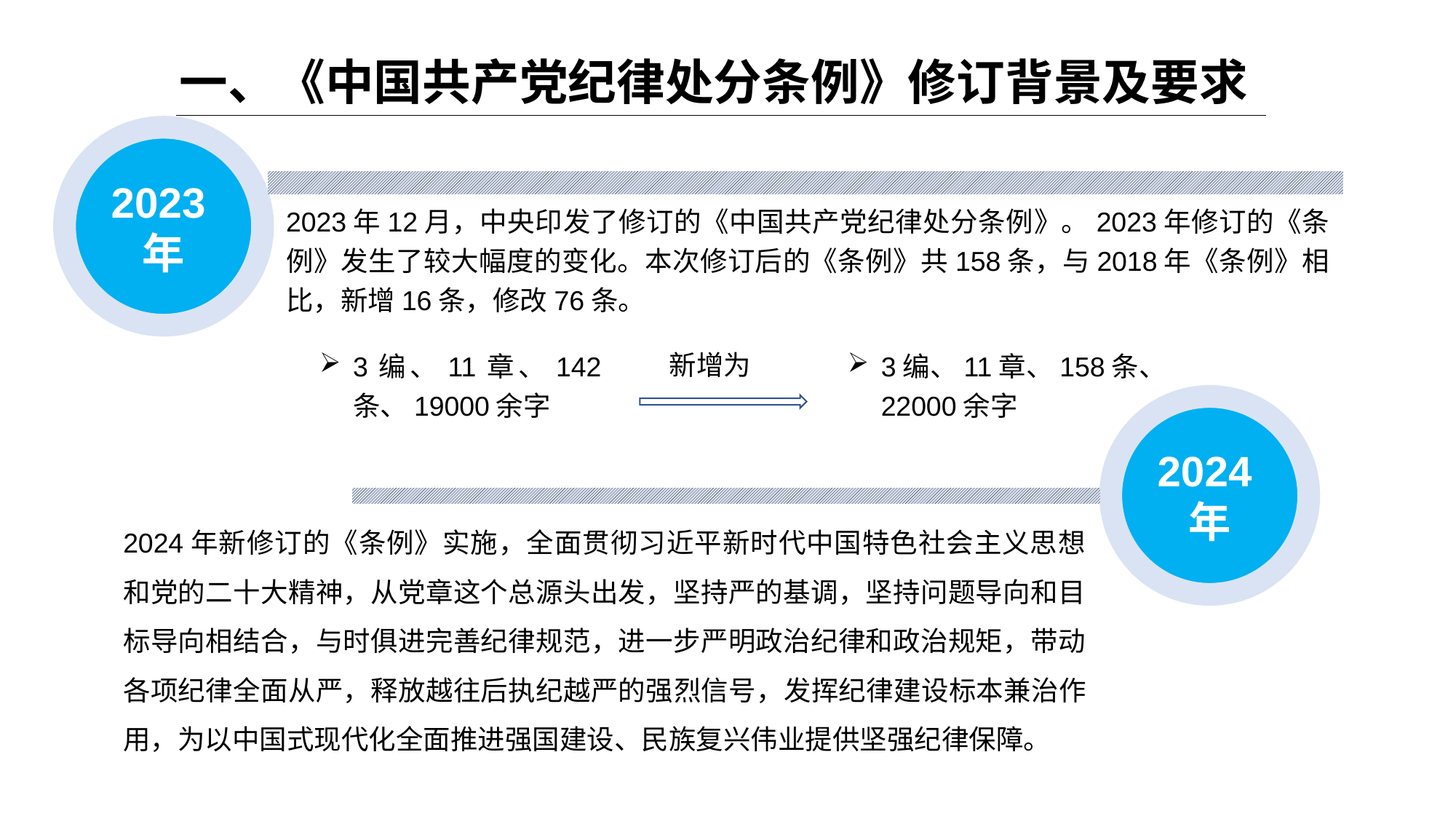

一、《中国共产党纪律处分条例》修订背景及要求
2023年

2023年12月，中央印发了修订的《中国共产党纪律处分条例》。2023年修订的《条例》发生了较大幅度的变化。本次修订后的《条例》共158条，与2018年《条例》相比，新增16条，修改76条。
3编、11章、142条、19000余字
3编、11章、158条、22000余字
新增为

2024年

2024年新修订的《条例》实施，全面贯彻习近平新时代中国特色社会主义思想和党的二十大精神，从党章这个总源头出发，坚持严的基调，坚持问题导向和目标导向相结合，与时俱进完善纪律规范，进一步严明政治纪律和政治规矩，带动各项纪律全面从严，释放越往后执纪越严的强烈信号，发挥纪律建设标本兼治作用，为以中国式现代化全面推进强国建设、民族复兴伟业提供坚强纪律保障。